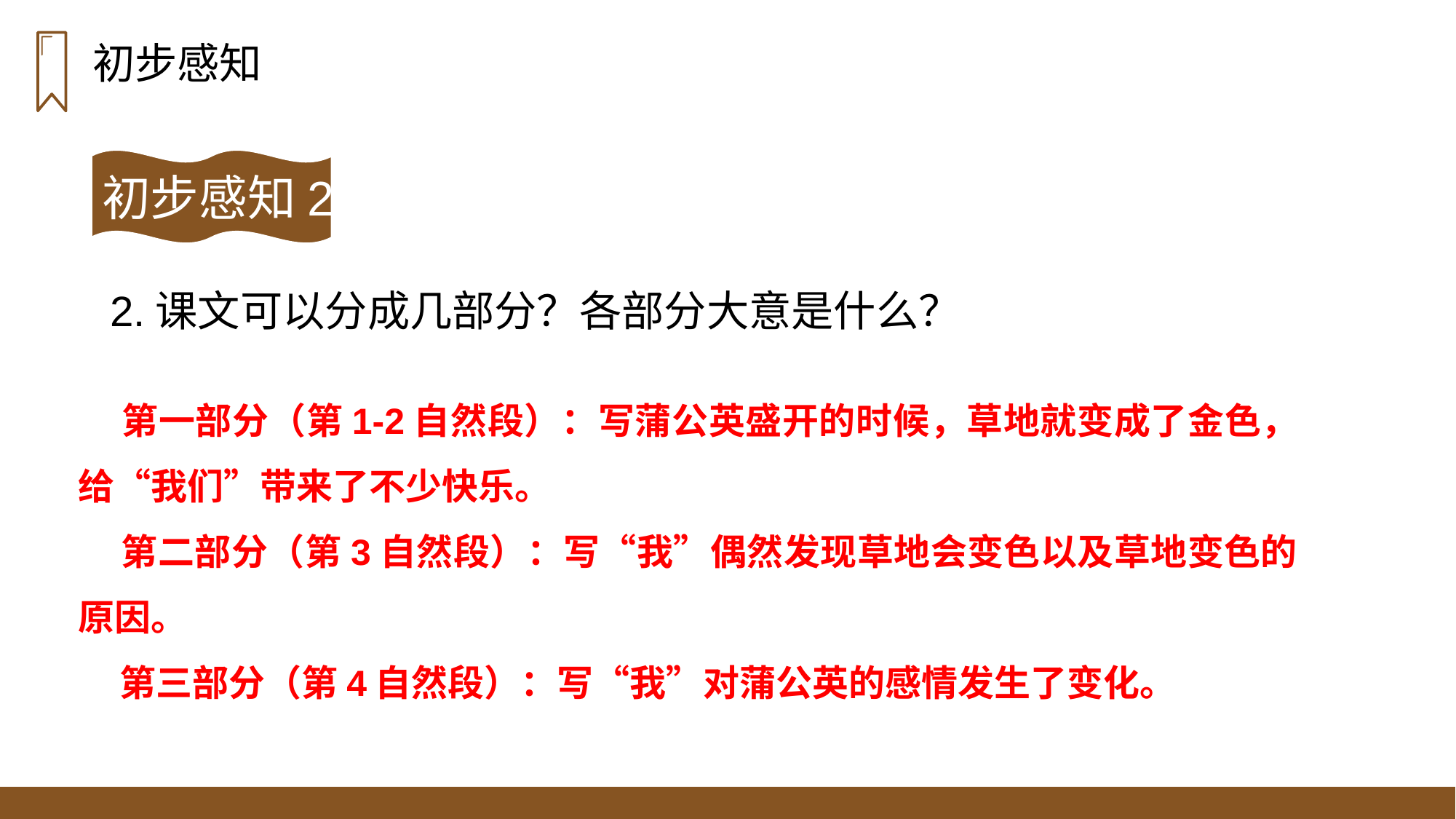

初步感知
初步感知2
    2.课文可以分成几部分？各部分大意是什么？
    第一部分（第1-2自然段）：写蒲公英盛开的时候，草地就变成了金色，给“我们”带来了不少快乐。
    第二部分（第3自然段）：写“我”偶然发现草地会变色以及草地变色的原因。
    第三部分（第4自然段）：写“我”对蒲公英的感情发生了变化。